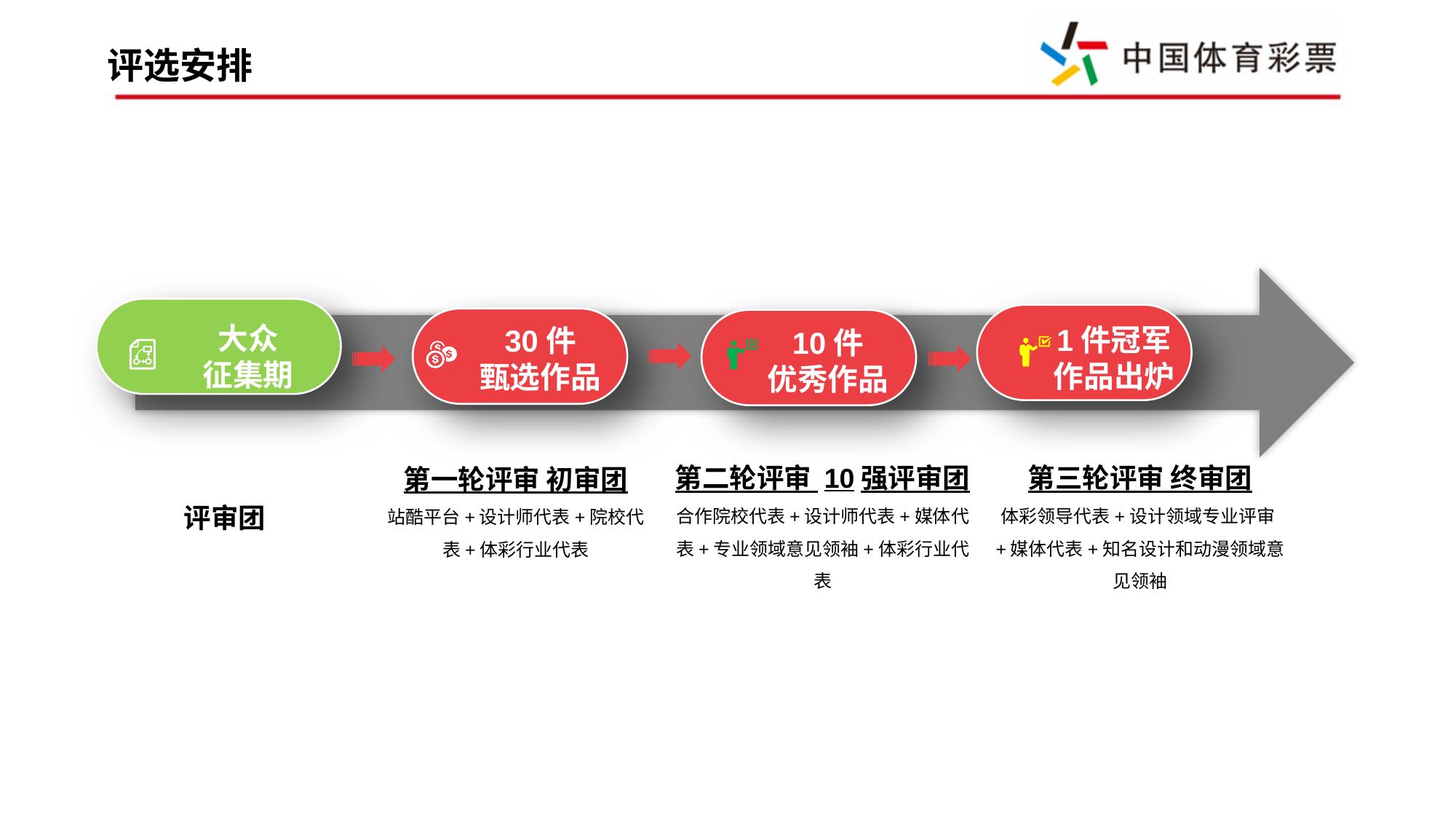

评选安排

大众
征集期
1件冠军
作品出炉
30件
甄选作品
10件
优秀作品

第二轮评审 10强评审团
合作院校代表+设计师代表+媒体代表+专业领域意见领袖+体彩行业代表
第三轮评审 终审团
体彩领导代表+设计领域专业评审+媒体代表+知名设计和动漫领域意见领袖
第一轮评审 初审团
站酷平台+设计师代表+院校代表+体彩行业代表
评审团